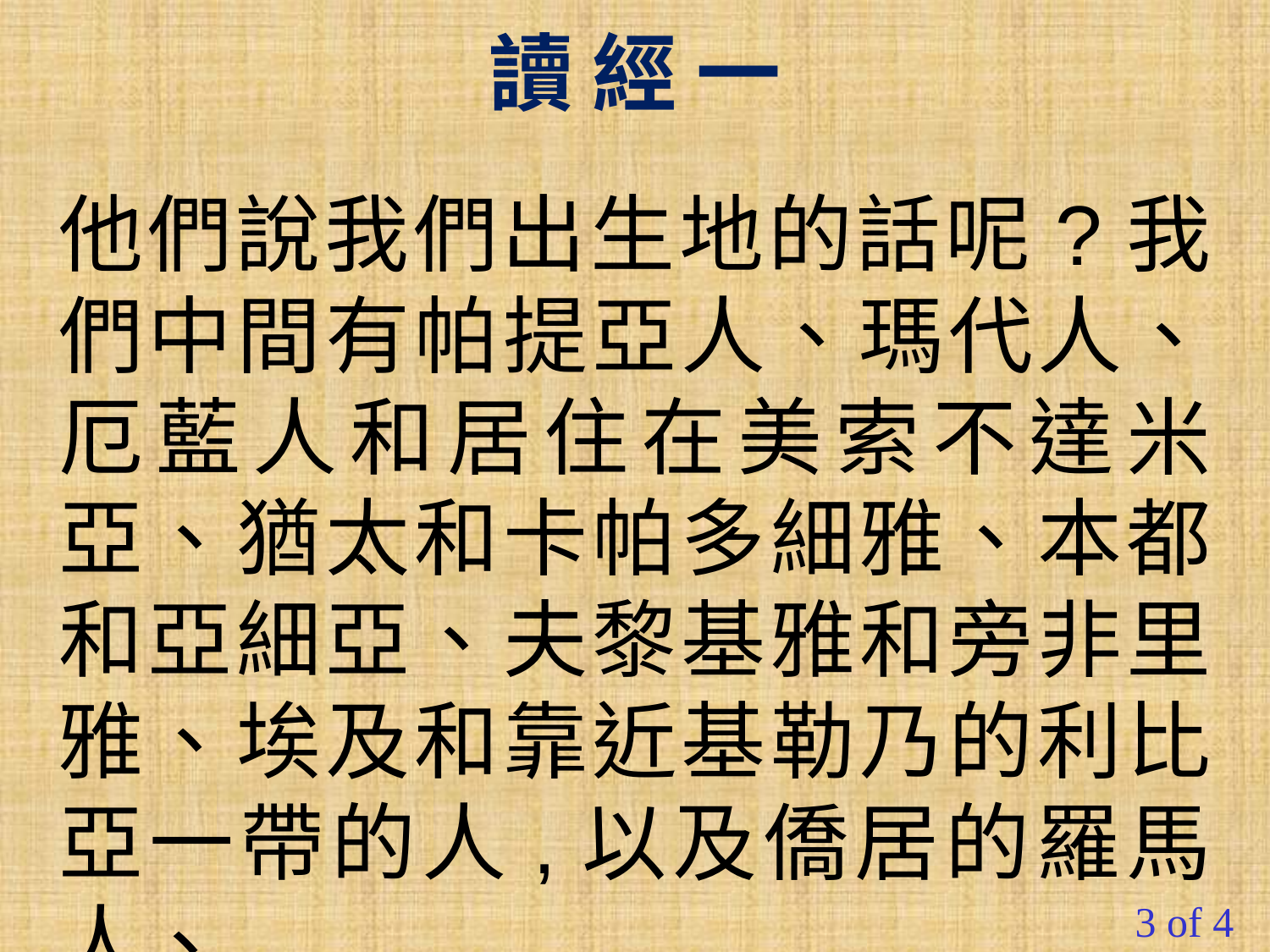

讀 經 一

他們說我們出生地的話呢?我們中間有帕提亞人、瑪代人、厄藍人和居住在美索不達米亞、猶太和卡帕多細雅、本都和亞細亞、夫黎基雅和旁非里雅、埃及和靠近基勒乃的利比亞一帶的人,以及僑居的羅馬人、
#
3 of 4